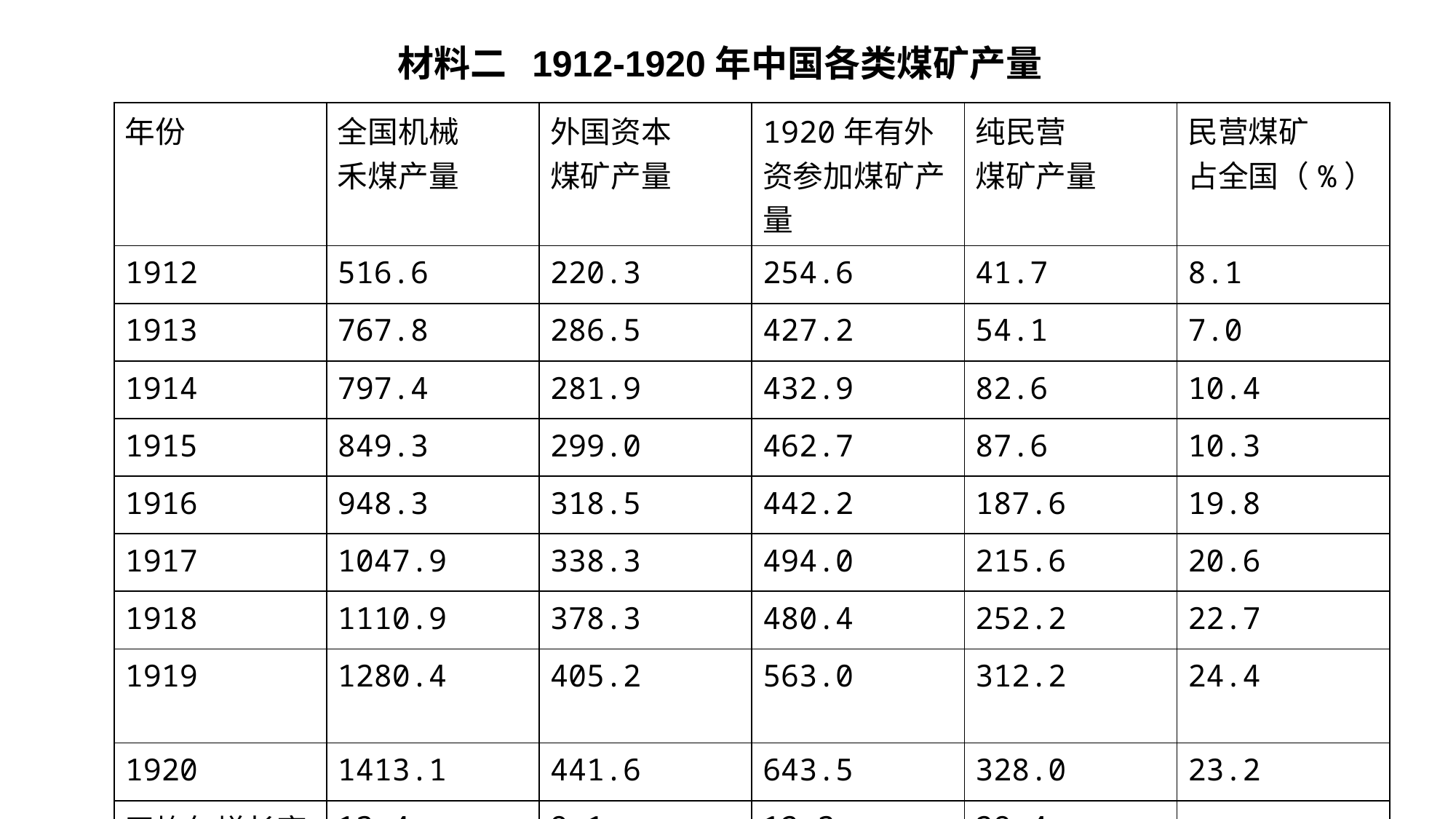

材料二  1912-1920年中国各类煤矿产量
| 年份 | 全国机械 禾煤产量 | 外国资本 煤矿产量 | 1920年有外资参加煤矿产量 | 纯民营 煤矿产量 | 民营煤矿 占全国（%） |
| --- | --- | --- | --- | --- | --- |
| 1912 | 516.6 | 220.3 | 254.6 | 41.7 | 8.1 |
| 1913 | 767.8 | 286.5 | 427.2 | 54.1 | 7.0 |
| 1914 | 797.4 | 281.9 | 432.9 | 82.6 | 10.4 |
| 1915 | 849.3 | 299.0 | 462.7 | 87.6 | 10.3 |
| 1916 | 948.3 | 318.5 | 442.2 | 187.6 | 19.8 |
| 1917 | 1047.9 | 338.3 | 494.0 | 215.6 | 20.6 |
| 1918 | 1110.9 | 378.3 | 480.4 | 252.2 | 22.7 |
| 1919 | 1280.4 | 405.2 | 563.0 | 312.2 | 24.4 |
| 1920 | 1413.1 | 441.6 | 643.5 | 328.0 | 23.2 |
| 平均年增长率 | 13.4 | 9.1 | 12.3 | 29.4 |  |